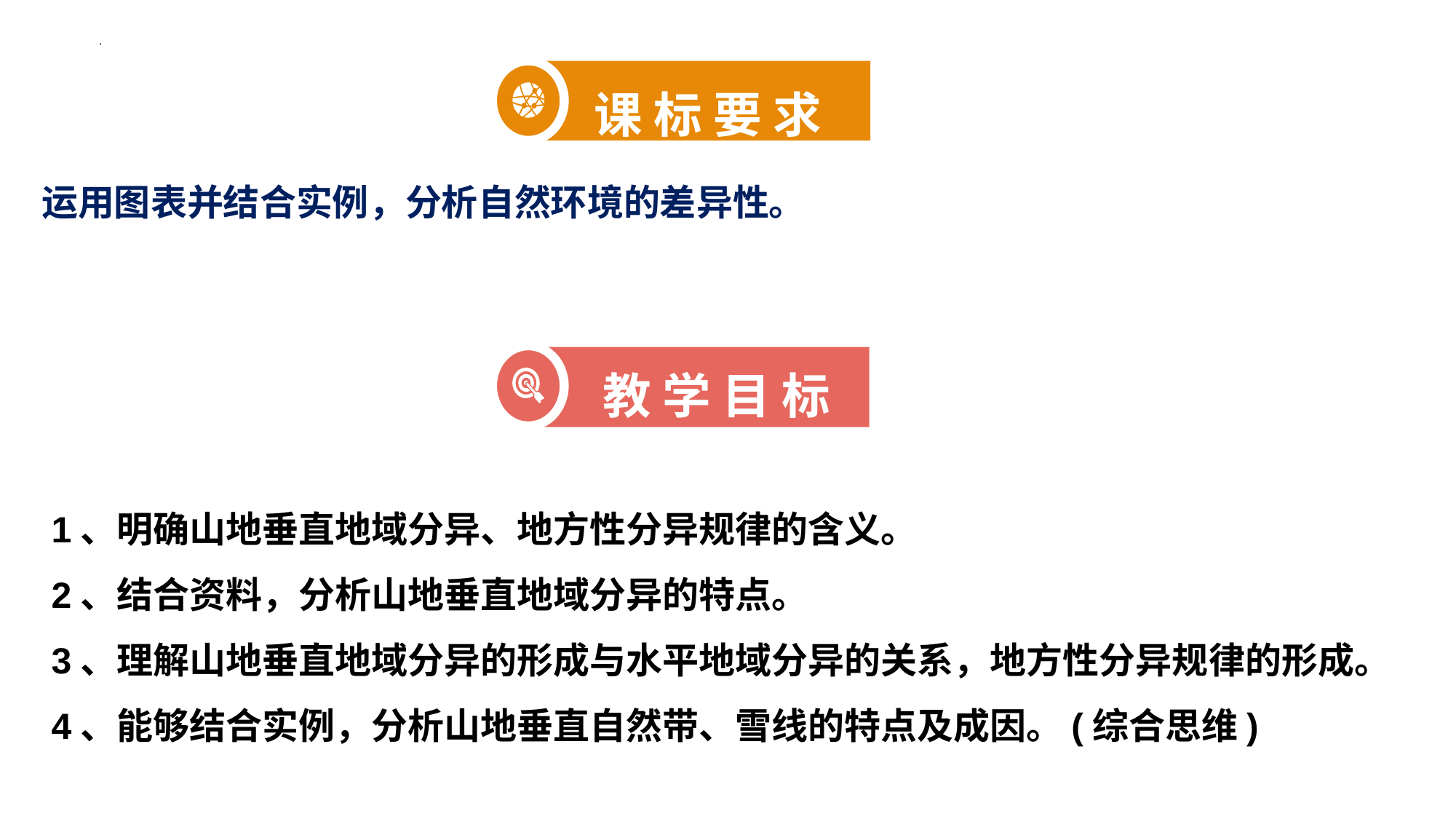

课 标 要 求

运用图表并结合实例，分析自然环境的差异性。
教 学 目 标

1、明确山地垂直地域分异、地方性分异规律的含义。
2、结合资料，分析山地垂直地域分异的特点。
3、理解山地垂直地域分异的形成与水平地域分异的关系，地方性分异规律的形成。4、能够结合实例，分析山地垂直自然带、雪线的特点及成因。(综合思维)